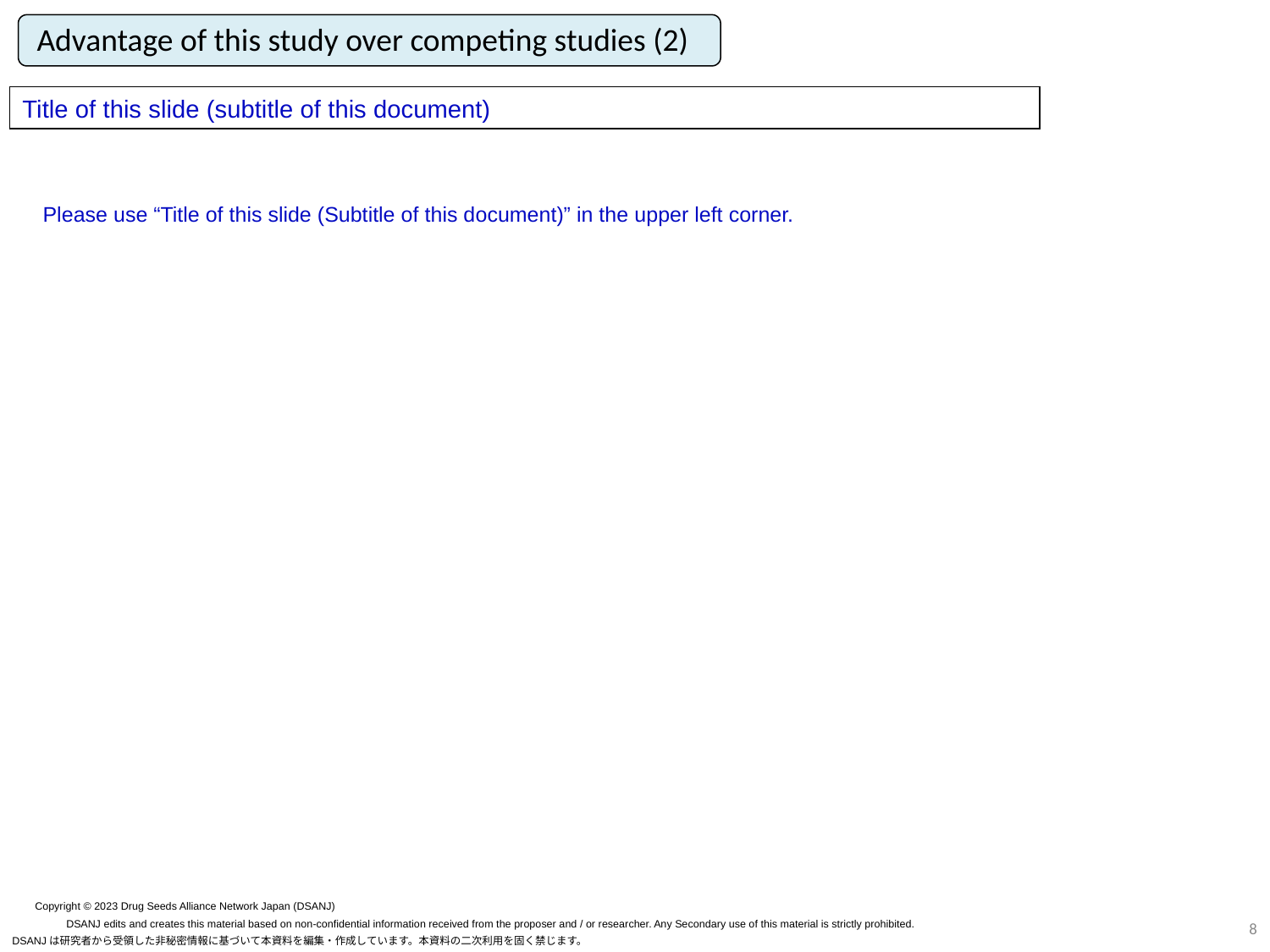

Advantage of this study over competing studies (2)

Title of this slide (subtitle of this document)
Please use “Title of this slide (Subtitle of this document)” in the upper left corner.
Copyright © 2023 Drug Seeds Alliance Network Japan (DSANJ)
8
DSANJ edits and creates this material based on non-confidential information received from the proposer and / or researcher. Any Secondary use of this material is strictly prohibited.
DSANJは研究者から受領した非秘密情報に基づいて本資料を編集・作成しています。本資料の二次利用を固く禁じます。